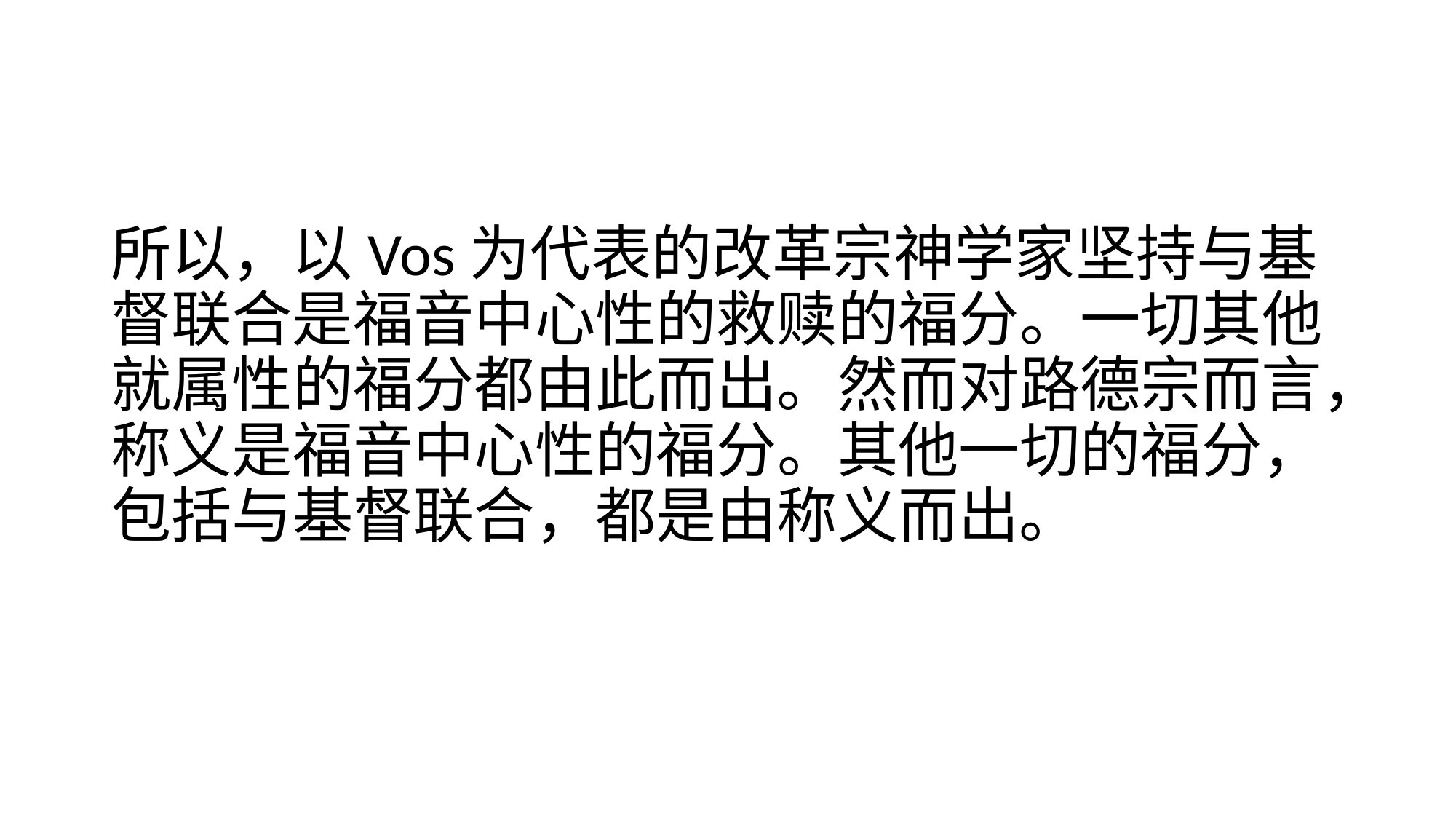

#
所以，以Vos为代表的改革宗神学家坚持与基督联合是福音中心性的救赎的福分。一切其他就属性的福分都由此而出。然而对路德宗而言，称义是福音中心性的福分。其他一切的福分，包括与基督联合，都是由称义而出。